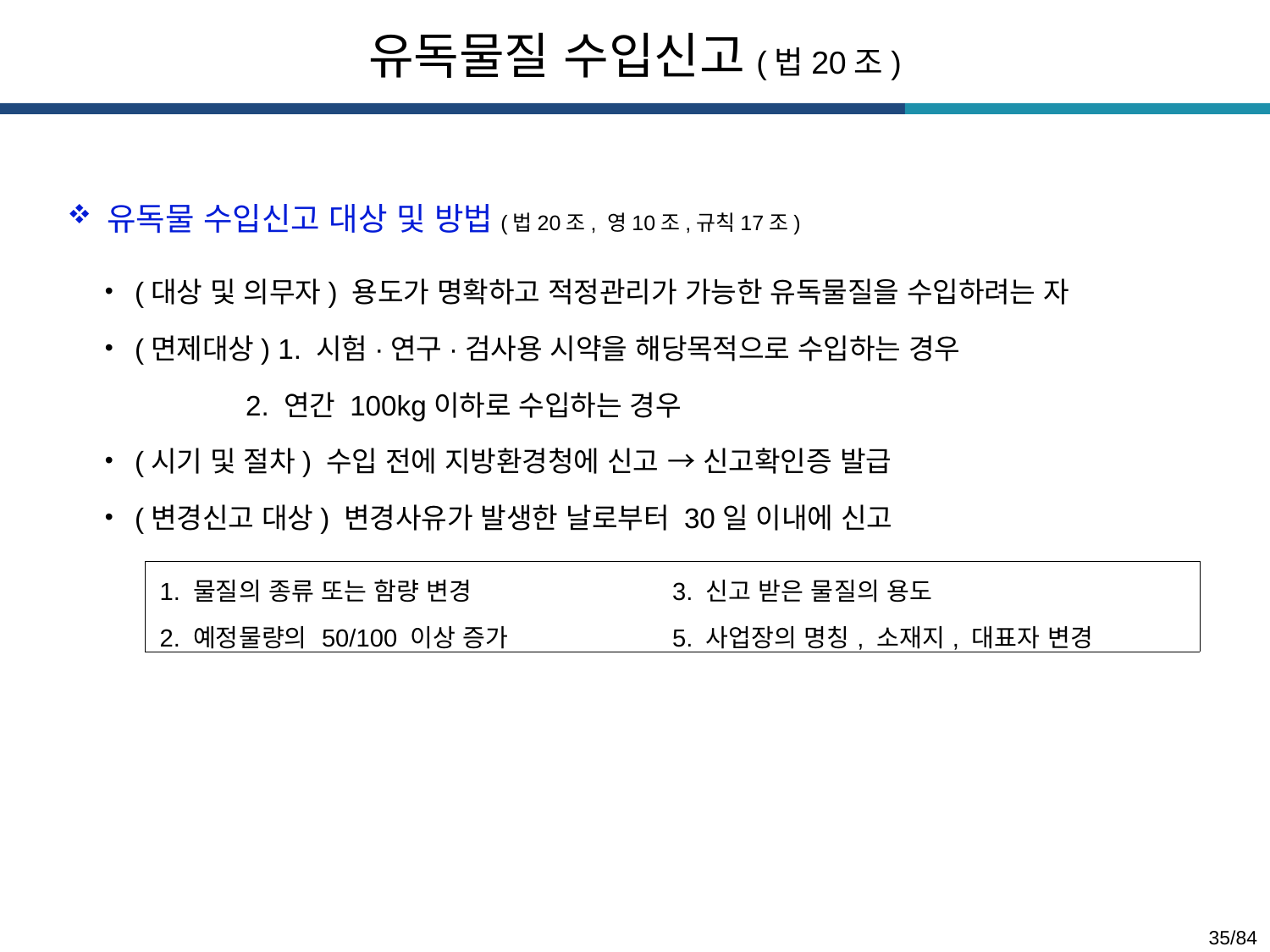

유독물질 수입신고(법20조)
유독물 수입신고 대상 및 방법(법20조, 영10조,규칙17조)
(대상 및 의무자) 용도가 명확하고 적정관리가 가능한 유독물질을 수입하려는 자
(면제대상) 1. 시험·연구·검사용 시약을 해당목적으로 수입하는 경우
                  2. 연간 100kg이하로 수입하는 경우
(시기 및 절차) 수입 전에 지방환경청에 신고 → 신고확인증 발급
(변경신고 대상) 변경사유가 발생한 날로부터 30일 이내에 신고

| 1. 물질의 종류 또는 함량 변경 2. 예정물량의 50/100 이상 증가 | 3. 신고 받은 물질의 용도 5. 사업장의 명칭, 소재지, 대표자 변경 |
| --- | --- |